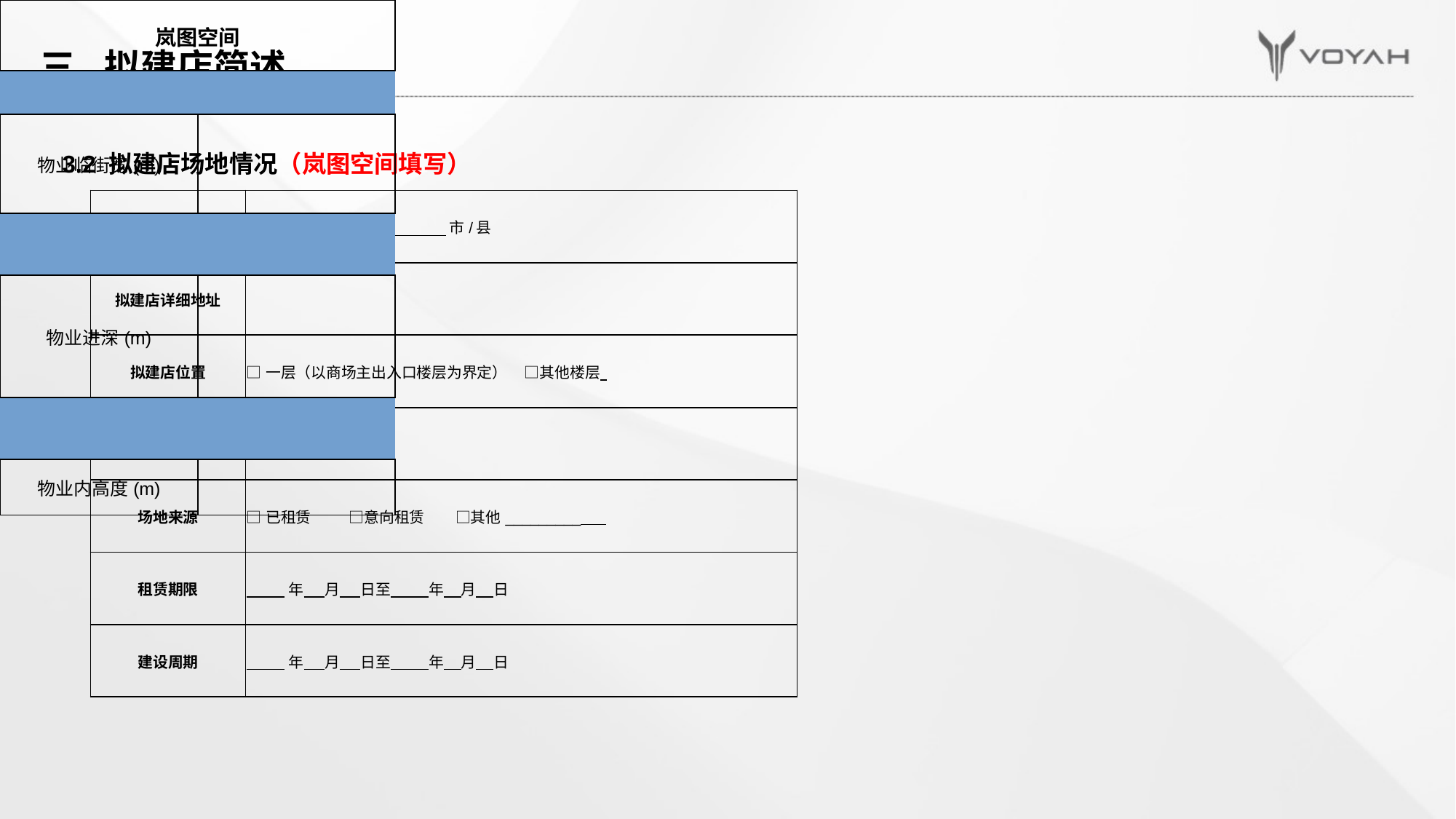

三.拟建店简述
# 3.2 拟建店场地情况（岚图空间填写）
| 岚图空间 |  |
| --- | --- |
|  |  |
| 物业临街宽(m) |  |
|  |  |
| 物业进深(m) |  |
|  |  |
| 物业内高度(m) |  |
|  |  |
|  |  |
| 建筑总面积(m2) |  |
| 拟申请城市 | 省（市） 市/县 |
| --- | --- |
| 拟建店详细地址 |  |
| 拟建店位置 | □一层（以商场主出入口楼层为界定） □其他楼层 |
| 主力店品牌明细 |  |
| 场地来源 | □已租赁 □意向租赁 □其他\_\_\_\_\_\_\_\_\_ |
| 租赁期限 | 年 月 日至 年 月 日 |
| 建设周期 | 年 月 日至 年 月 日 |